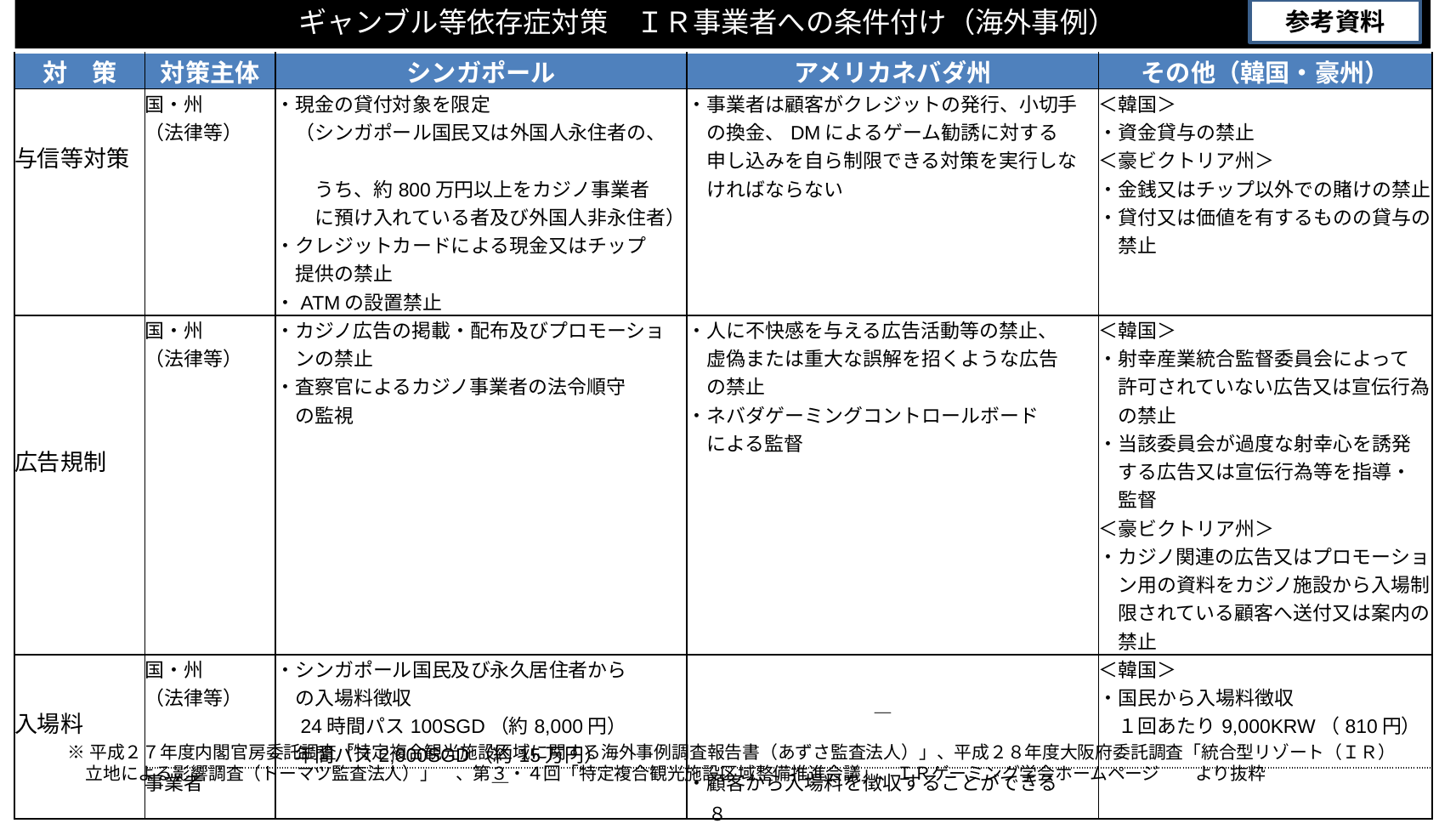

参考資料
# ギャンブル等依存症対策　ＩＲ事業者への条件付け（海外事例）
| 対　策 | 対策主体 | シンガポール | アメリカネバダ州 | その他（韓国・豪州） |
| --- | --- | --- | --- | --- |
| 与信等対策 | 国・州 （法律等） | ・現金の貸付対象を限定 　（シンガポール国民又は外国人永住者の、　　　　 　　うち、約800万円以上をカジノ事業者 　　に預け入れている者及び外国人非永住者） ・クレジットカードによる現金又はチップ 　提供の禁止 ・ATMの設置禁止 | ・事業者は顧客がクレジットの発行、小切手 　の換金、DMによるゲーム勧誘に対する 　申し込みを自ら制限できる対策を実行しな 　ければならない | ＜韓国＞ ・資金貸与の禁止 ＜豪ビクトリア州＞ ・金銭又はチップ以外での賭けの禁止 ・貸付又は価値を有するものの貸与の 　禁止 |
| 広告規制 | 国・州 （法律等） | ・カジノ広告の掲載・配布及びプロモーショ 　ンの禁止 ・査察官によるカジノ事業者の法令順守 　の監視 | ・人に不快感を与える広告活動等の禁止、 　虚偽または重大な誤解を招くような広告 　の禁止 ・ネバダゲーミングコントロールボード 　による監督 | ＜韓国＞ ・射幸産業統合監督委員会によって 　許可されていない広告又は宣伝行為 　の禁止 ・当該委員会が過度な射幸心を誘発 　する広告又は宣伝行為等を指導・ 　監督 ＜豪ビクトリア州＞ ・カジノ関連の広告又はプロモーショ 　ン用の資料をカジノ施設から入場制 　限されている顧客へ送付又は案内の 　禁止 |
| 入場料 | 国・州 （法律等） | ・シンガポール国民及び永久居住者から 　の入場料徴収 　24時間パス100SGD（約8,000円） 　年間パス2,000SGD（約15万円） | ― | ＜韓国＞ ・国民から入場料徴収 　１回あたり9,000KRW（810円） |
|  | 事業者 | ― | ・顧客から入場料を徴収することができる |  |

※平成２７年度内閣官房委託調査「特定複合観光施設区域に関する海外事例調査報告書（あずさ監査法人）」、平成２８年度大阪府委託調査「統合型リゾート（ＩＲ）
　立地による影響調査（トーマツ監査法人）」　、第３・４回「特定複合観光施設区域整備推進会議」、ＩＲゲーミング学会ホームページ　　より抜粋

８